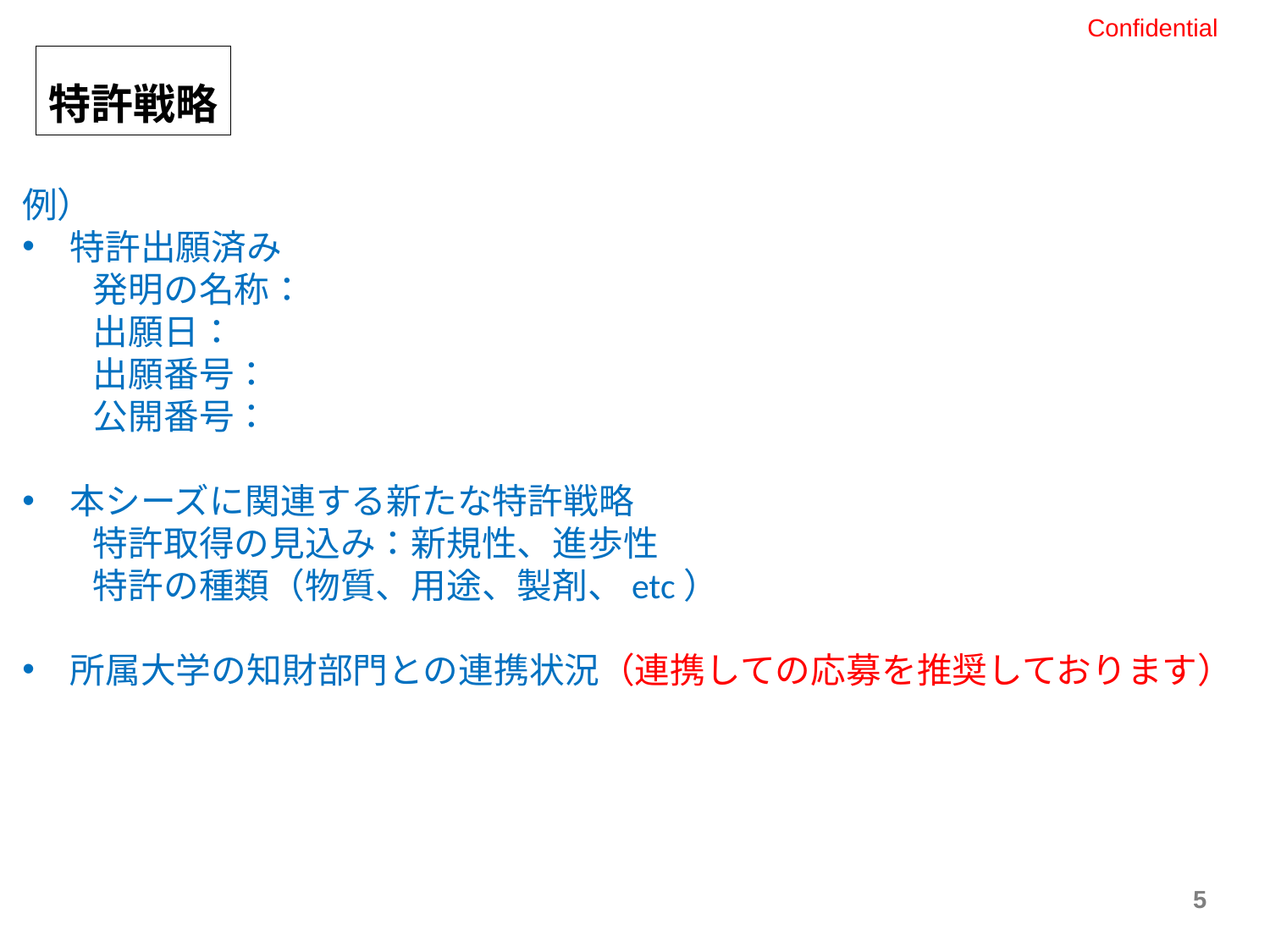

Confidential
特許戦略
例）
特許出願済み
　　発明の名称：
　　出願日：
　　出願番号：
　　公開番号：

本シーズに関連する新たな特許戦略
　　特許取得の見込み：新規性、進歩性
　　特許の種類（物質、用途、製剤、etc）

所属大学の知財部門との連携状況（連携しての応募を推奨しております）
5